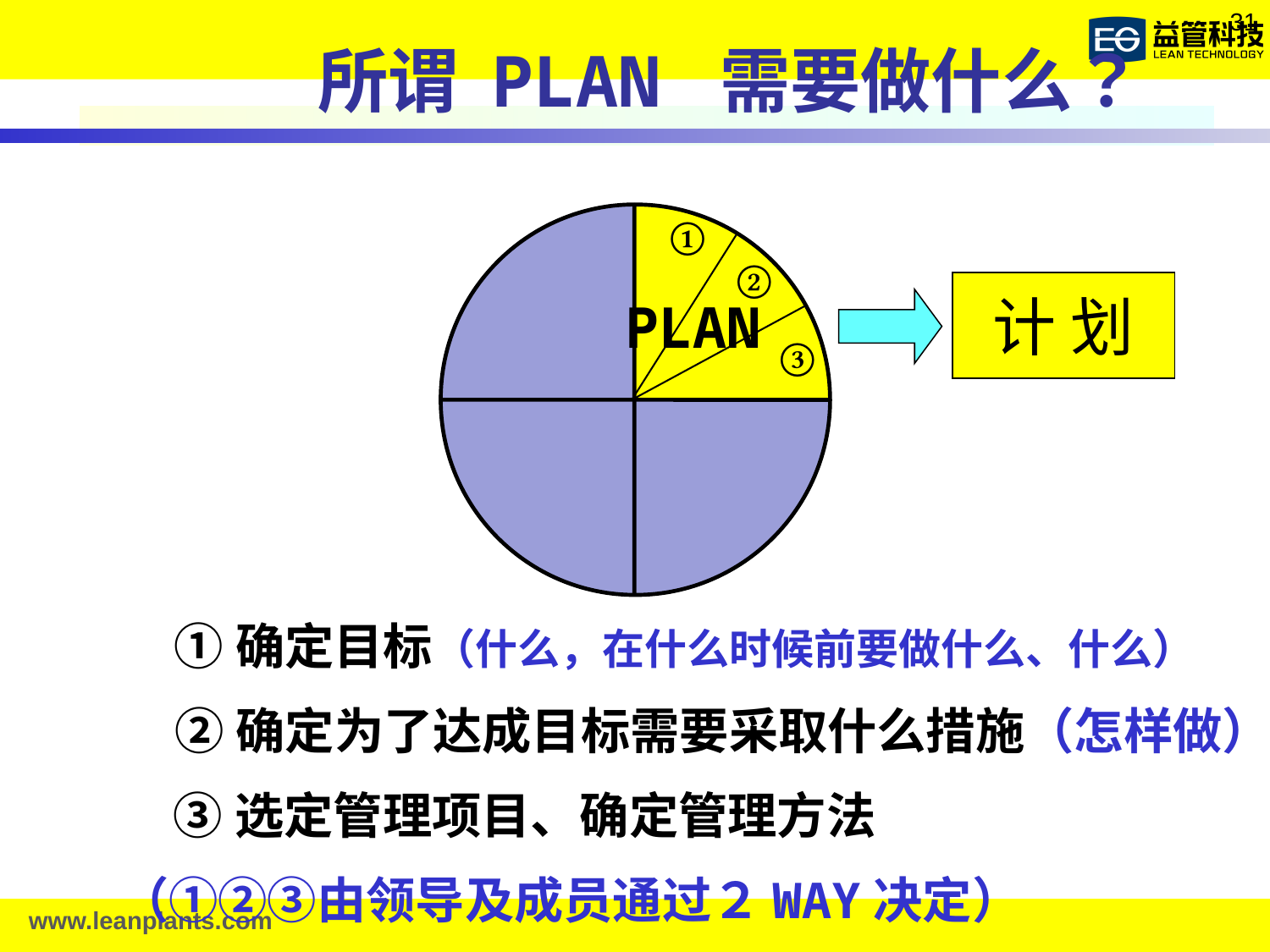

31
所谓 PLAN 需要做什么？

①

②
计 划
PLAN

③
①确定目标（什么，在什么时候前要做什么、什么）
②确定为了达成目标需要采取什么措施（怎样做）
③选定管理项目、确定管理方法
（①②③由领导及成员通过２WAY决定）